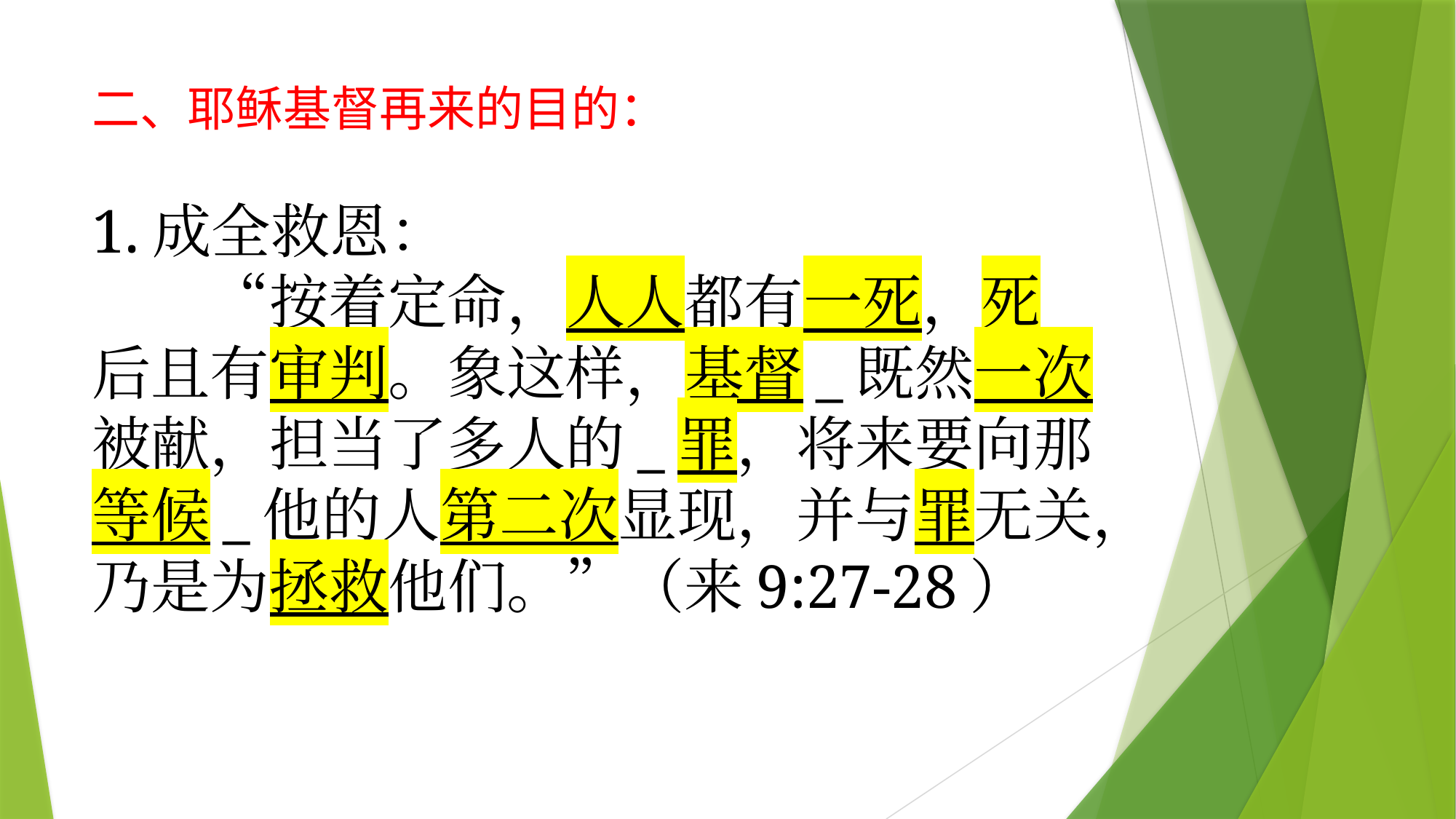

# 二、耶稣基督再来的目的： 1.成全救恩： 　　“按着定命，人人都有一死，死后且有审判。象这样，基督_既然一次被献，担当了多人的_罪，将来要向那等候_他的人第二次显现，并与罪无关，乃是为拯救他们。”（来9:27-28）